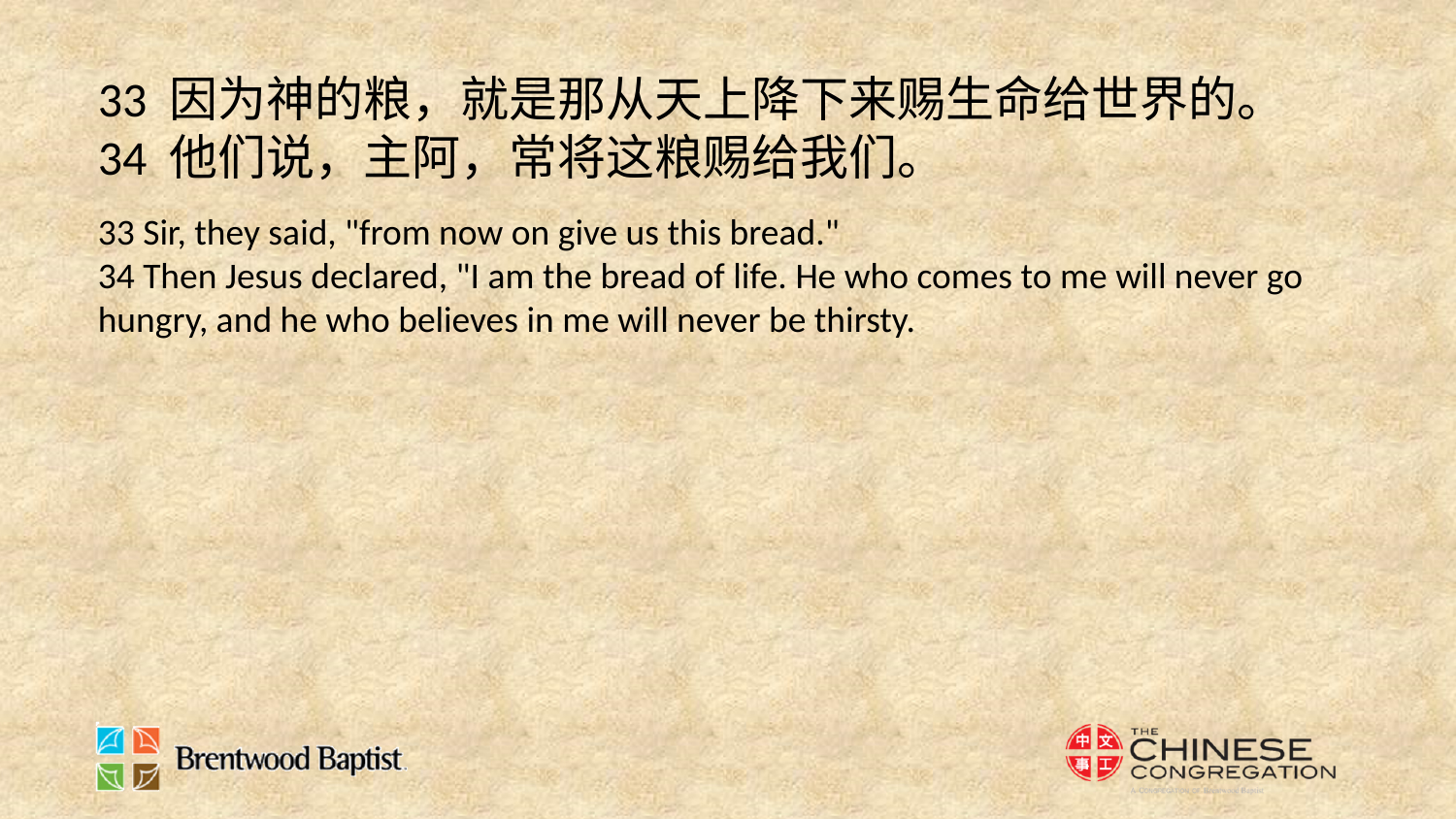

33 因为神的粮，就是那从天上降下来赐生命给世界的。
34 他们说，主阿，常将这粮赐给我们。

33 Sir, they said, "from now on give us this bread."
34 Then Jesus declared, "I am the bread of life. He who comes to me will never go hungry, and he who believes in me will never be thirsty.